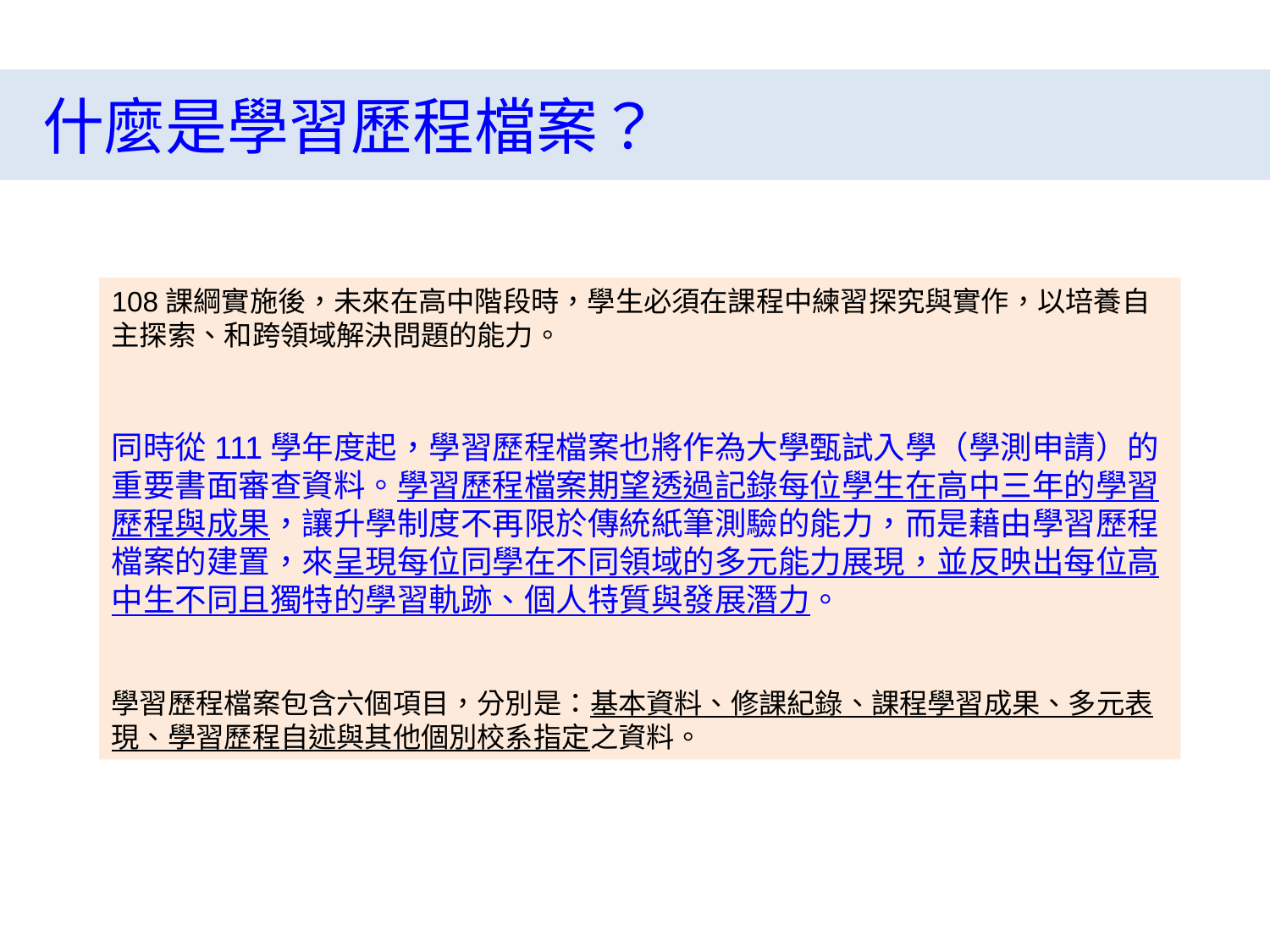

# 什麼是學習歷程檔案？
108課綱實施後，未來在高中階段時，學生必須在課程中練習探究與實作，以培養自主探索、和跨領域解決問題的能力。

同時從111學年度起，學習歷程檔案也將作為大學甄試入學（學測申請）的重要書面審查資料。學習歷程檔案期望透過記錄每位學生在高中三年的學習歷程與成果，讓升學制度不再限於傳統紙筆測驗的能力，而是藉由學習歷程檔案的建置，來呈現每位同學在不同領域的多元能力展現，並反映出每位高中生不同且獨特的學習軌跡、個人特質與發展潛力。

學習歷程檔案包含六個項目，分別是：基本資料、修課紀錄、課程學習成果、多元表現、學習歷程自述與其他個別校系指定之資料。